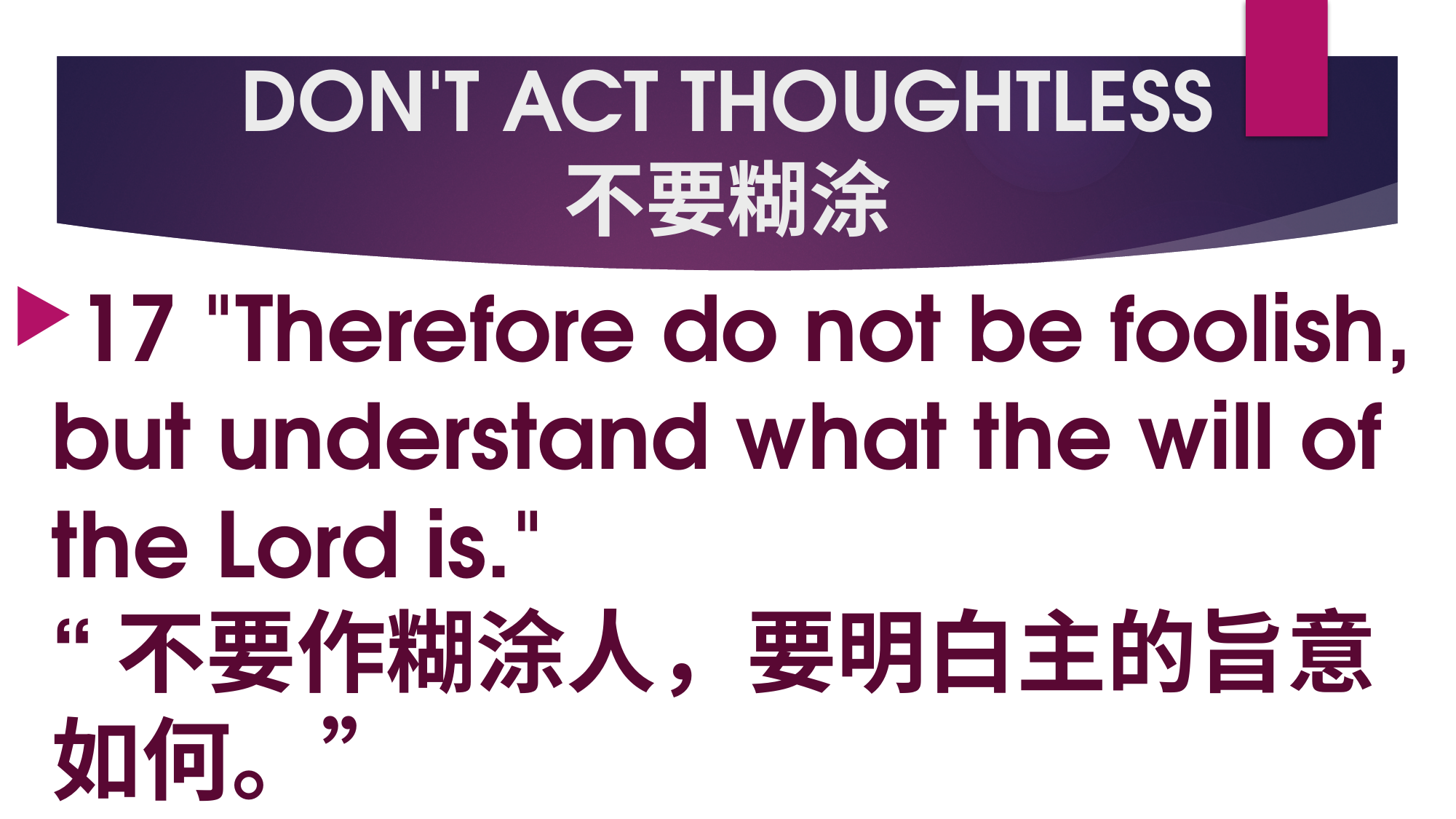

# DON'T ACT THOUGHTLESS 不要糊涂
17 "Therefore do not be foolish, but understand what the will of the Lord is."                              “不要作糊涂人，要明白主的旨意如何。”